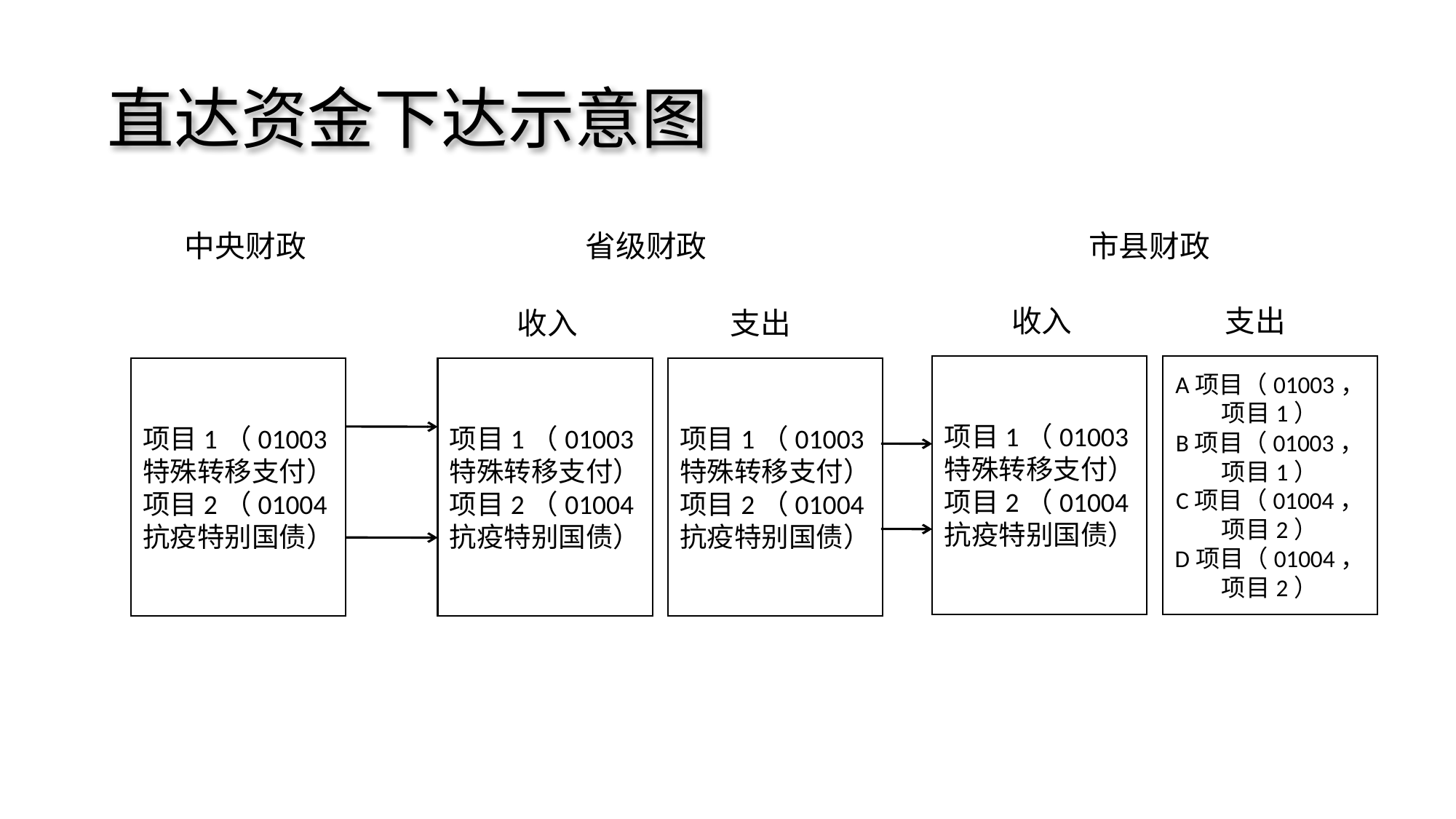

# 直达资金下达示意图
中央财政
省级财政
市县财政
收入
支出
收入
支出
项目1（01003特殊转移支付）
项目2（01004抗疫特别国债）
A项目（01003，项目1）
B项目（01003，项目1）
C项目（01004，项目2）
D项目（01004，项目2）
项目1（01003特殊转移支付）
项目2（01004抗疫特别国债）
项目1（01003特殊转移支付）
项目2（01004抗疫特别国债）
项目1（01003特殊转移支付）
项目2（01004抗疫特别国债）
20